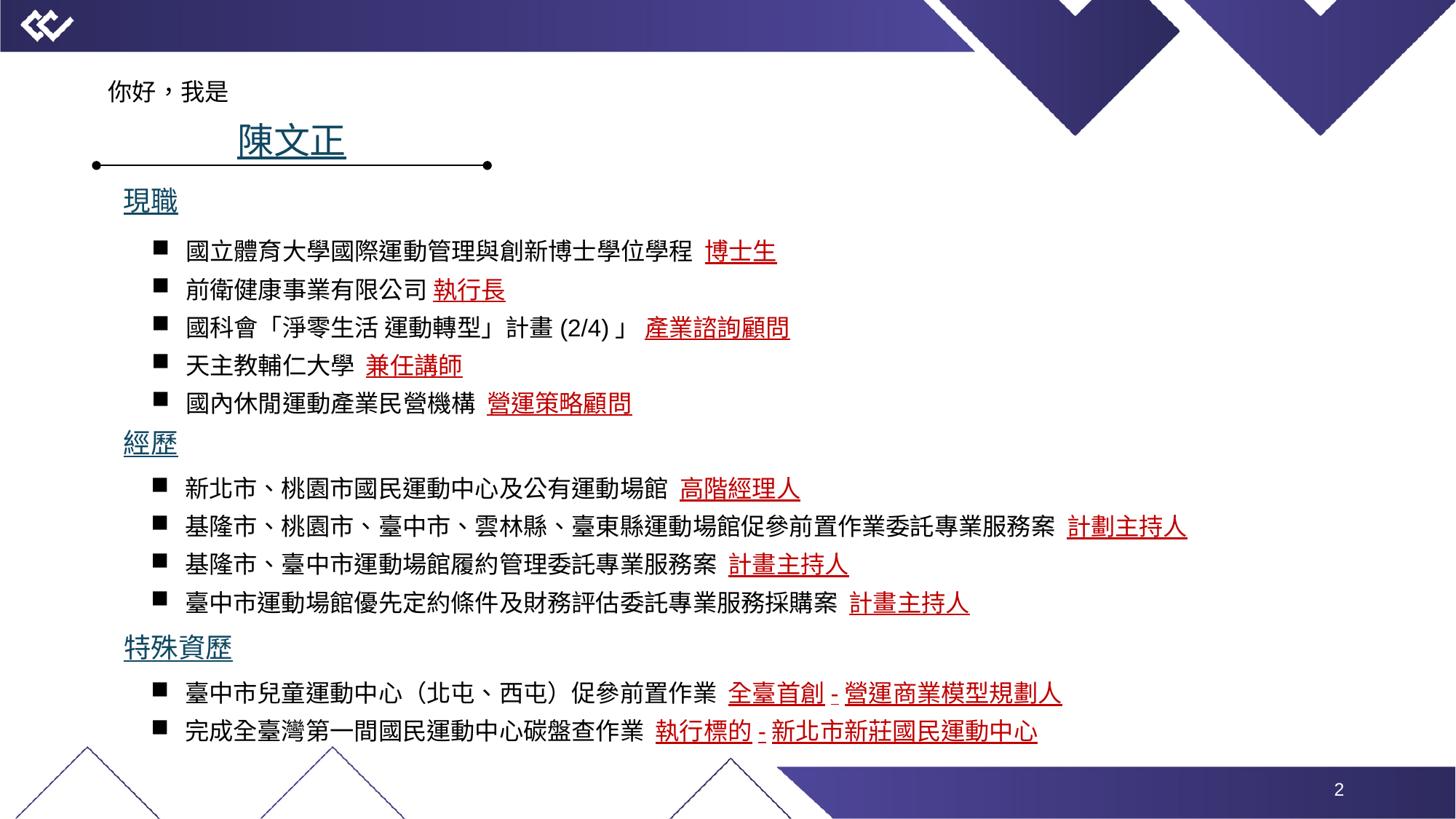

你好，我是
陳文正
現職
國立體育大學國際運動管理與創新博士學位學程  博士生
前衛健康事業有限公司 執行長
國科會「淨零生活 運動轉型」計畫(2/4)」 產業諮詢顧問
天主教輔仁大學  兼任講師
國內休閒運動產業民營機構  營運策略顧問
經歷
新北市、桃園市國民運動中心及公有運動場館  高階經理人
基隆市、桃園市、臺中市、雲林縣、臺東縣運動場館促參前置作業委託專業服務案  計劃主持人
基隆市、臺中市運動場館履約管理委託專業服務案  計畫主持人
臺中市運動場館優先定約條件及財務評估委託專業服務採購案  計畫主持人
特殊資歷
臺中市兒童運動中心（北屯、西屯）促參前置作業  全臺首創-營運商業模型規劃人
完成全臺灣第一間國民運動中心碳盤查作業  執行標的-新北市新莊國民運動中心
2